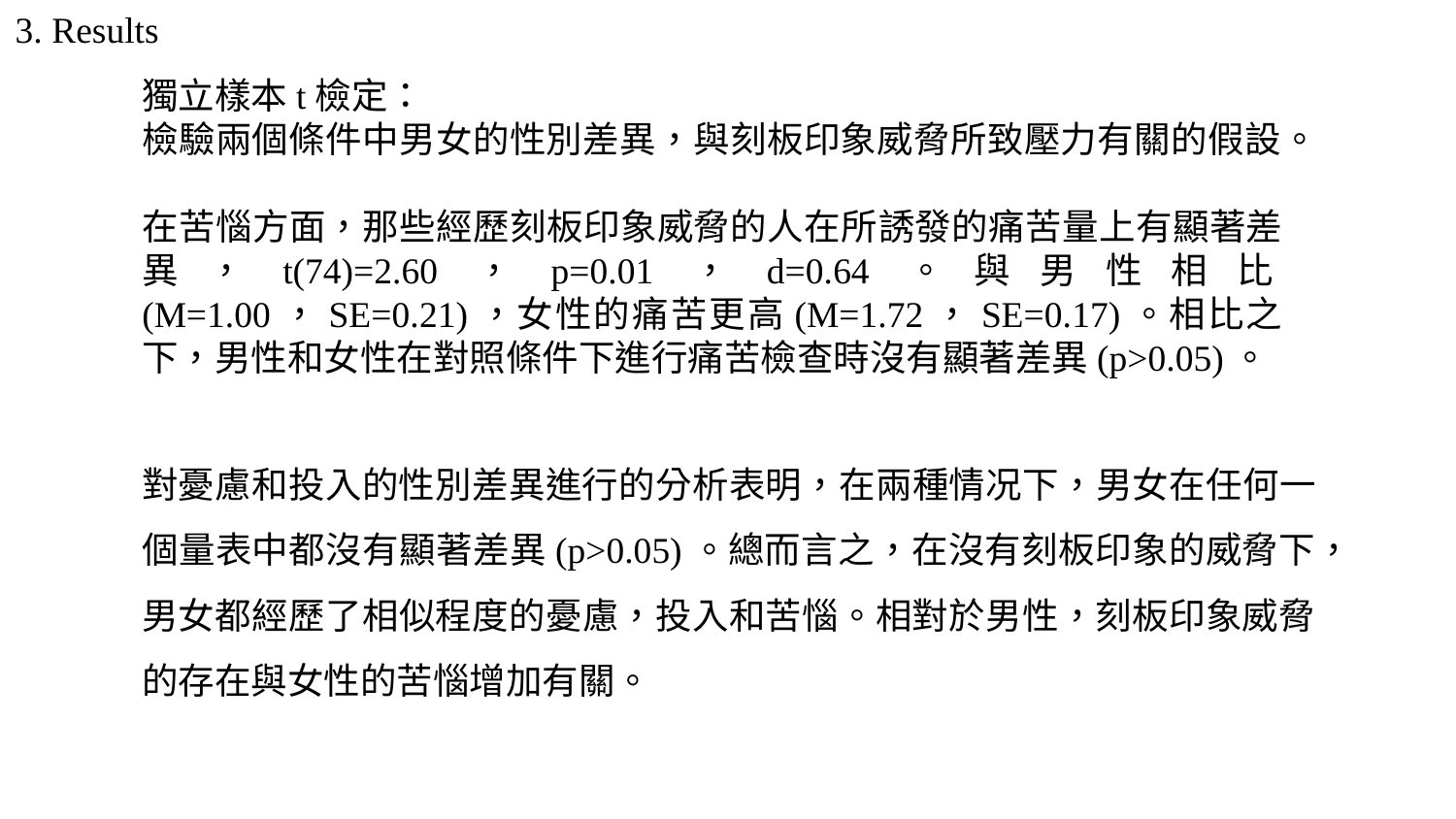

3. Results
獨立樣本t檢定：
檢驗兩個條件中男女的性別差異，與刻板印象威脅所致壓力有關的假設。

在苦惱方面，那些經歷刻板印象威脅的人在所誘發的痛苦量上有顯著差異，t(74)=2.60，p=0.01，d=0.64。與男性相比(M=1.00，SE=0.21)，女性的痛苦更高(M=1.72，SE=0.17)。相比之下，男性和女性在對照條件下進行痛苦檢查時沒有顯著差異(p>0.05)。

對憂慮和投入的性別差異進行的分析表明，在兩種情况下，男女在任何一個量表中都沒有顯著差異(p>0.05)。總而言之，在沒有刻板印象的威脅下，男女都經歷了相似程度的憂慮，投入和苦惱。相對於男性，刻板印象威脅的存在與女性的苦惱增加有關。